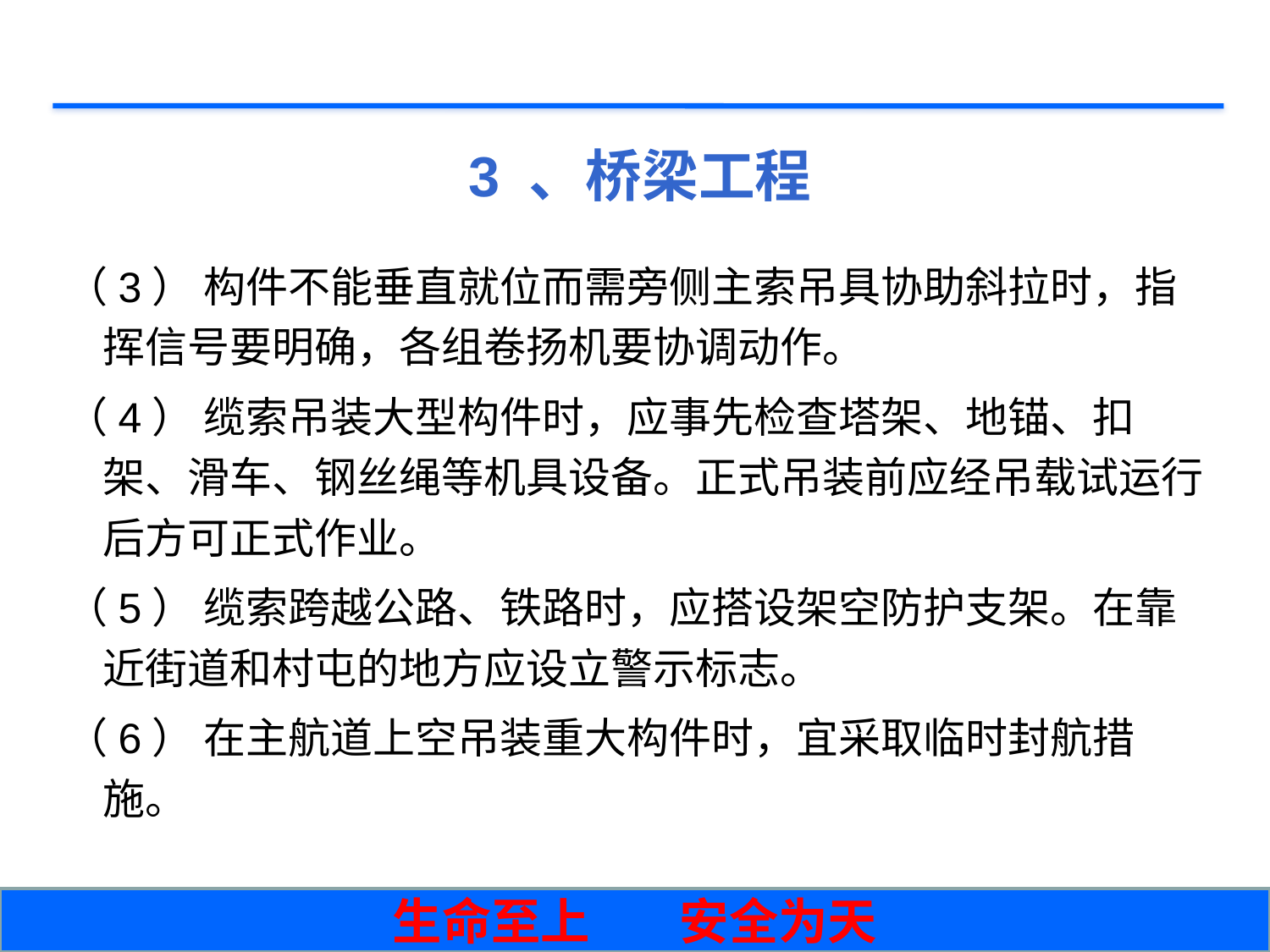

# 3 、桥梁工程
（3） 构件不能垂直就位而需旁侧主索吊具协助斜拉时，指挥信号要明确，各组卷扬机要协调动作。
（4） 缆索吊装大型构件时，应事先检查塔架、地锚、扣架、滑车、钢丝绳等机具设备。正式吊装前应经吊载试运行后方可正式作业。
（5） 缆索跨越公路、铁路时，应搭设架空防护支架。在靠近街道和村屯的地方应设立警示标志。
（6） 在主航道上空吊装重大构件时，宜采取临时封航措施。